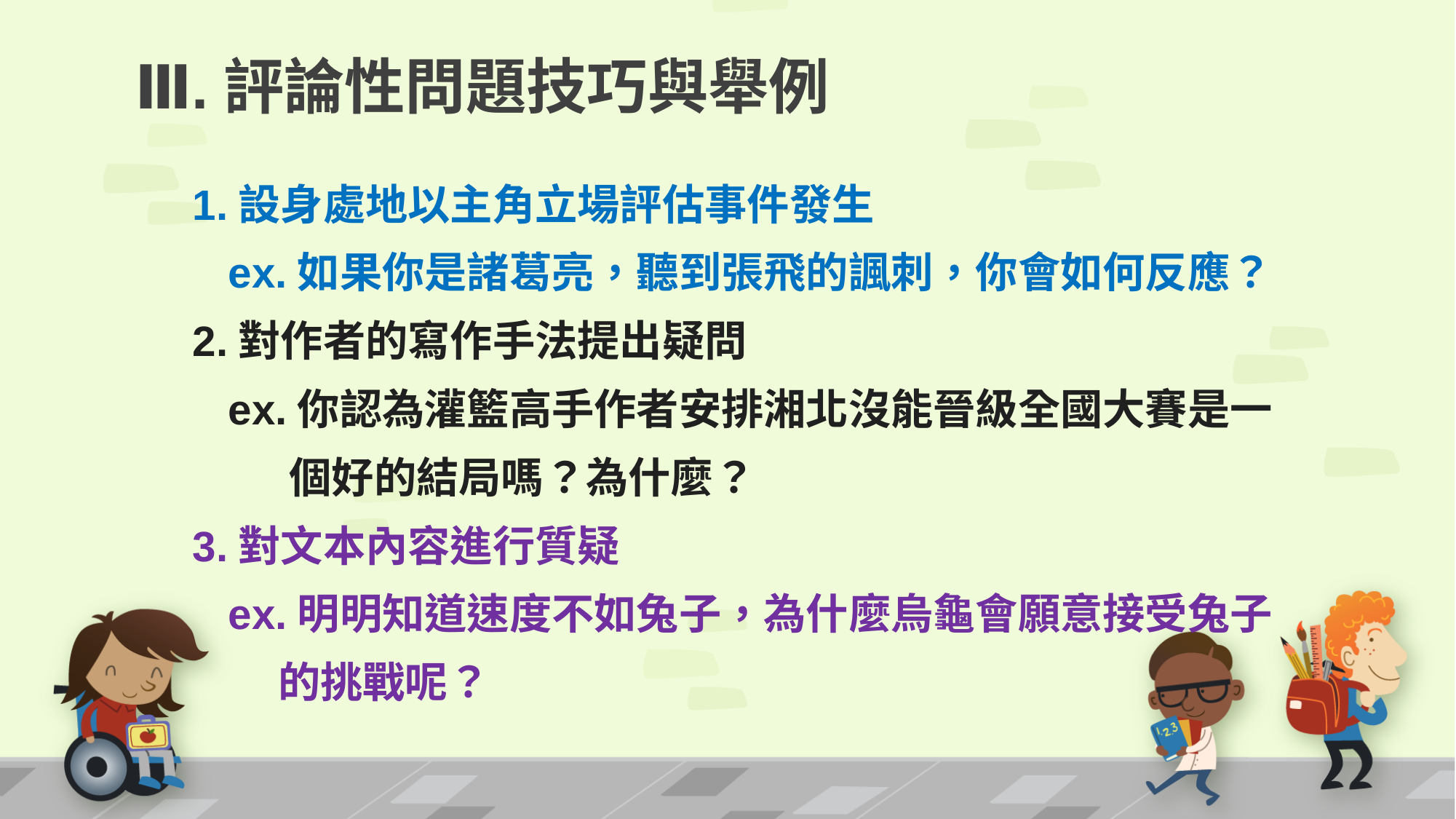

# Ⅲ.評論性問題技巧與舉例
1.設身處地以主角立場評估事件發生
   ex.如果你是諸葛亮，聽到張飛的諷刺，你會如何反應？
2.對作者的寫作手法提出疑問
   ex.你認為灌籃高手作者安排湘北沒能晉級全國大賽是一個好的結局嗎？為什麼？
3.對文本內容進行質疑
   ex.明明知道速度不如兔子，為什麼烏龜會願意接受兔子的挑戰呢？